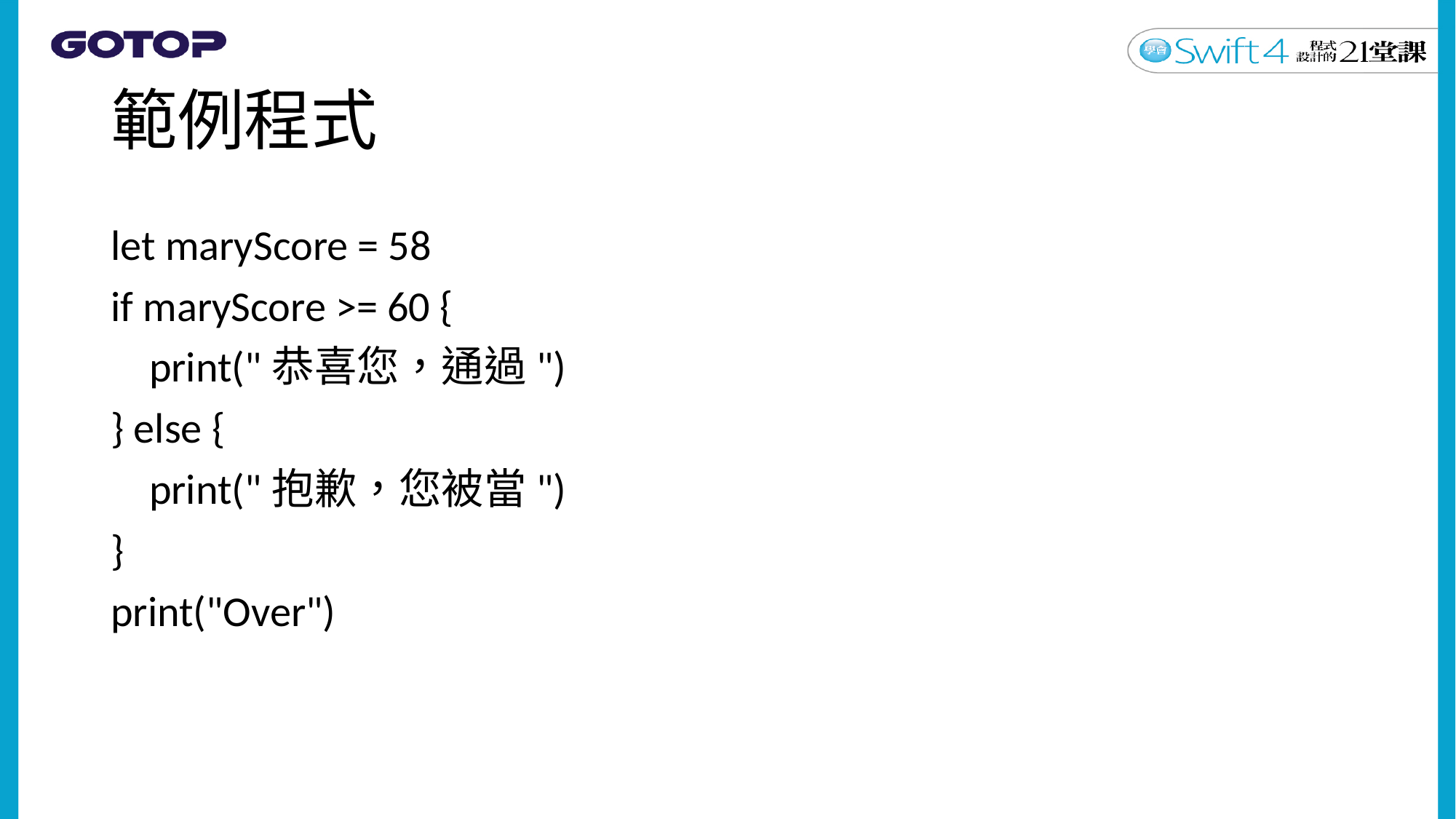

# 範例程式
let maryScore = 58
if maryScore >= 60 {
    print("恭喜您，通過")
} else {
    print("抱歉，您被當")
}
print("Over")